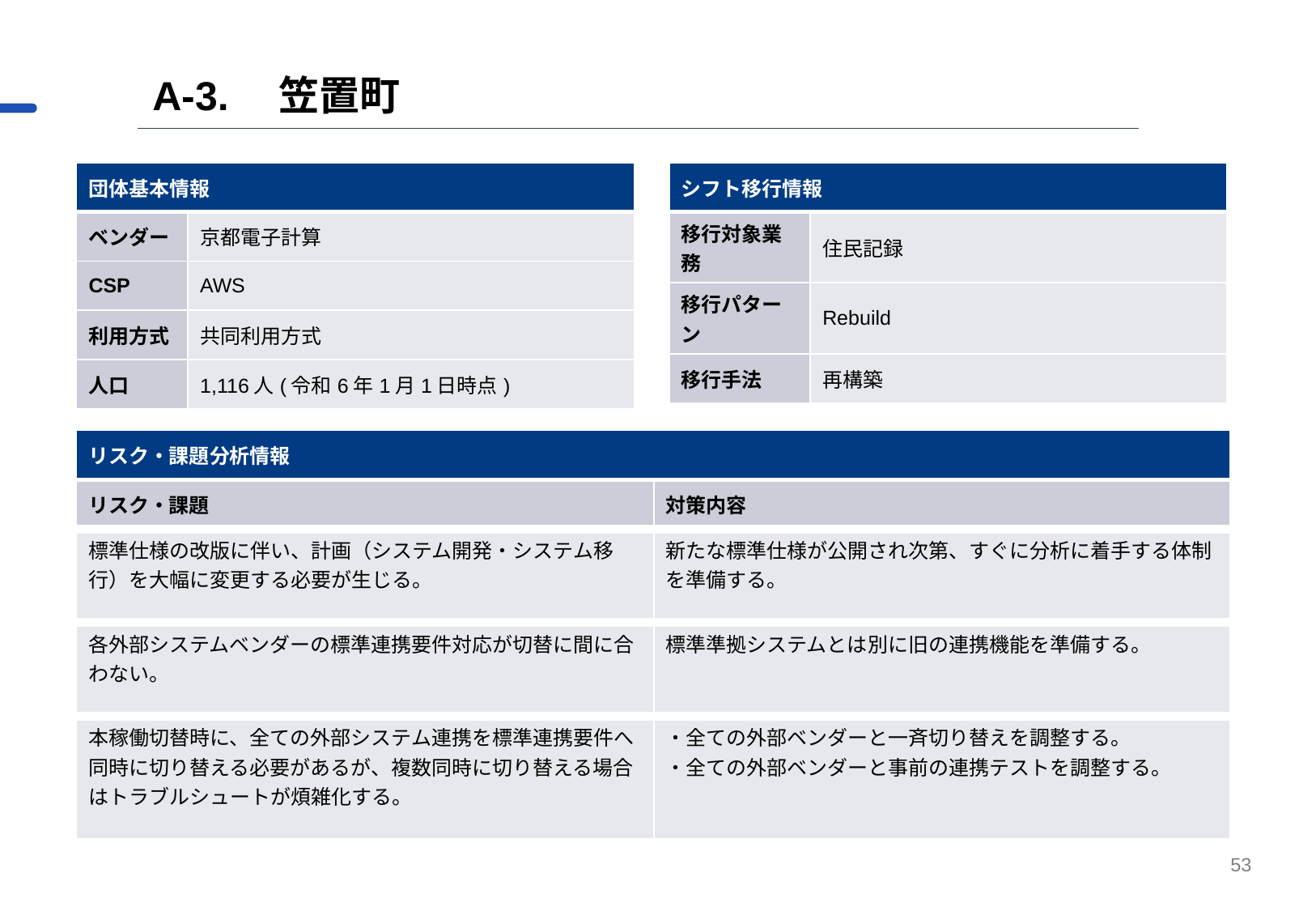

A-3.　笠置町
| 団体基本情報 |  |
| --- | --- |
| ベンダー | 京都電子計算 |
| CSP | AWS |
| 利用方式 | 共同利用方式 |
| 人口 | 1,116人(令和6年1月1日時点) |
| シフト移行情報 |  |
| --- | --- |
| 移行対象業務 | 住民記録 |
| 移行パターン | Rebuild |
| 移行手法 | 再構築 |
| リスク・課題分析情報 |  |
| --- | --- |
| リスク・課題 | 対策内容 |
| 標準仕様の改版に伴い、計画（システム開発・システム移行）を大幅に変更する必要が生じる。 | 新たな標準仕様が公開され次第、すぐに分析に着手する体制を準備する。 |
| 各外部システムベンダーの標準連携要件対応が切替に間に合わない。 | 標準準拠システムとは別に旧の連携機能を準備する。 |
| 本稼働切替時に、全ての外部システム連携を標準連携要件へ同時に切り替える必要があるが、複数同時に切り替える場合はトラブルシュートが煩雑化する。 | ・全ての外部ベンダーと一斉切り替えを調整する。 ・全ての外部ベンダーと事前の連携テストを調整する。 |
53